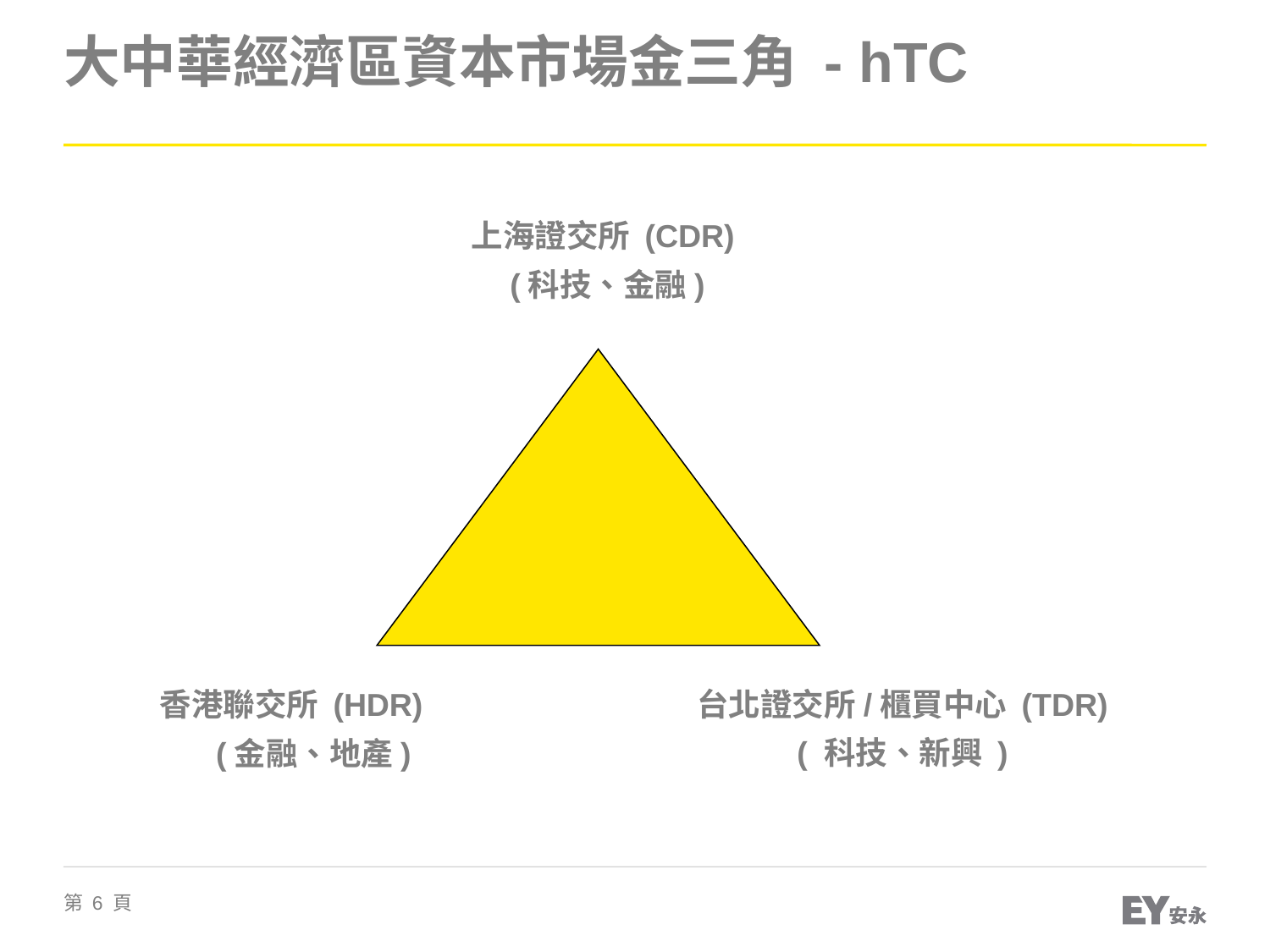

# 大中華經濟區資本市場金三角 - hTC
上海證交所 (CDR)
(科技、金融)

台北證交所/櫃買中心 (TDR)
( 科技、新興 )
香港聯交所 (HDR)
     (金融、地產)